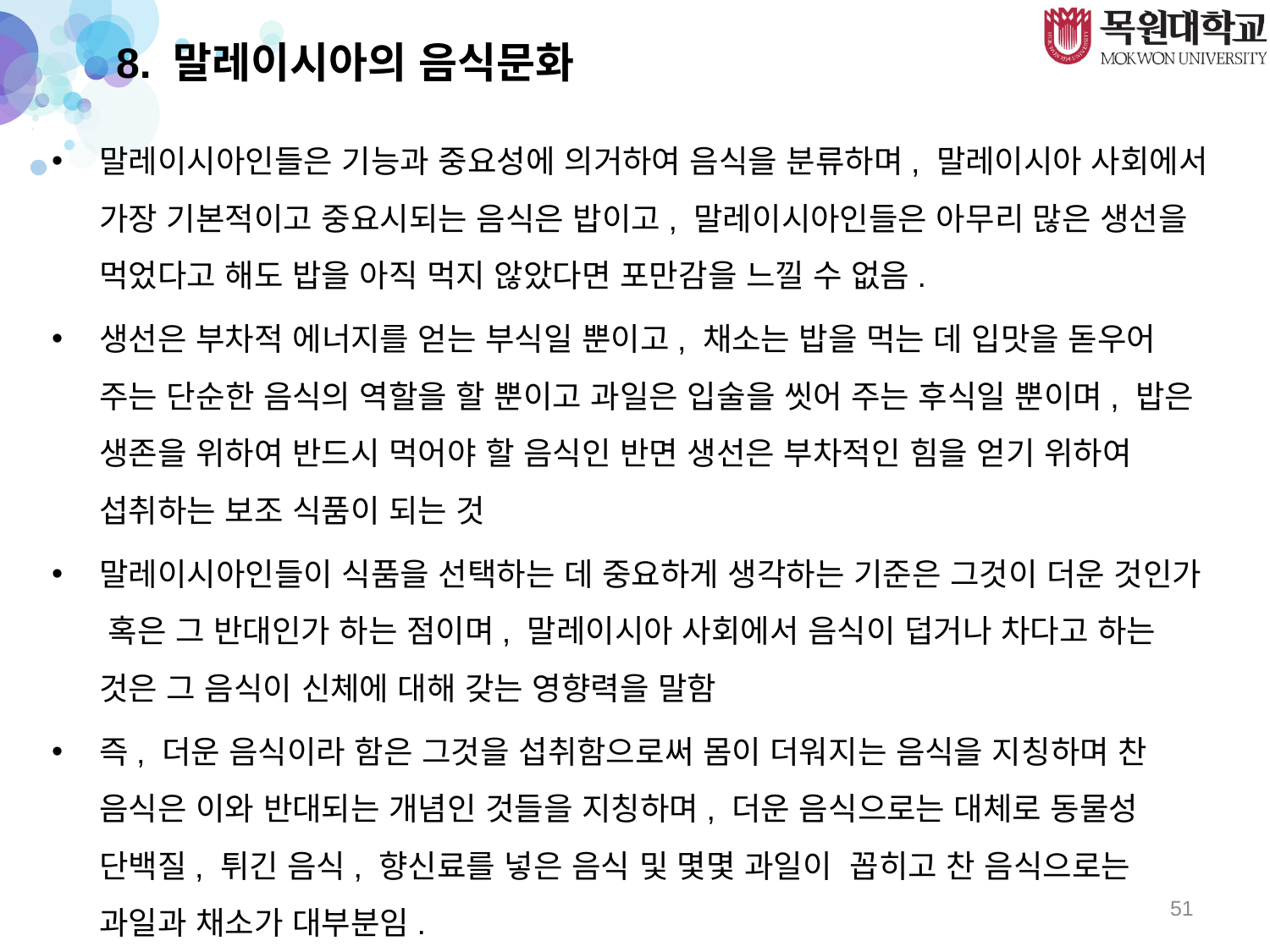

# 8. 말레이시아의 음식문화
말레이시아인들은 기능과 중요성에 의거하여 음식을 분류하며, 말레이시아 사회에서 가장 기본적이고 중요시되는 음식은 밥이고, 말레이시아인들은 아무리 많은 생선을 먹었다고 해도 밥을 아직 먹지 않았다면 포만감을 느낄 수 없음.
생선은 부차적 에너지를 얻는 부식일 뿐이고, 채소는 밥을 먹는 데 입맛을 돋우어 주는 단순한 음식의 역할을 할 뿐이고 과일은 입술을 씻어 주는 후식일 뿐이며, 밥은 생존을 위하여 반드시 먹어야 할 음식인 반면 생선은 부차적인 힘을 얻기 위하여 섭취하는 보조 식품이 되는 것
말레이시아인들이 식품을 선택하는 데 중요하게 생각하는 기준은 그것이 더운 것인가  혹은 그 반대인가 하는 점이며, 말레이시아 사회에서 음식이 덥거나 차다고 하는 것은 그 음식이 신체에 대해 갖는 영향력을 말함
즉, 더운 음식이라 함은 그것을 섭취함으로써 몸이 더워지는 음식을 지칭하며 찬 음식은 이와 반대되는 개념인 것들을 지칭하며, 더운 음식으로는 대체로 동물성 단백질, 튀긴 음식, 향신료를 넣은 음식 및 몇몇 과일이  꼽히고 찬 음식으로는 과일과 채소가 대부분임.

51